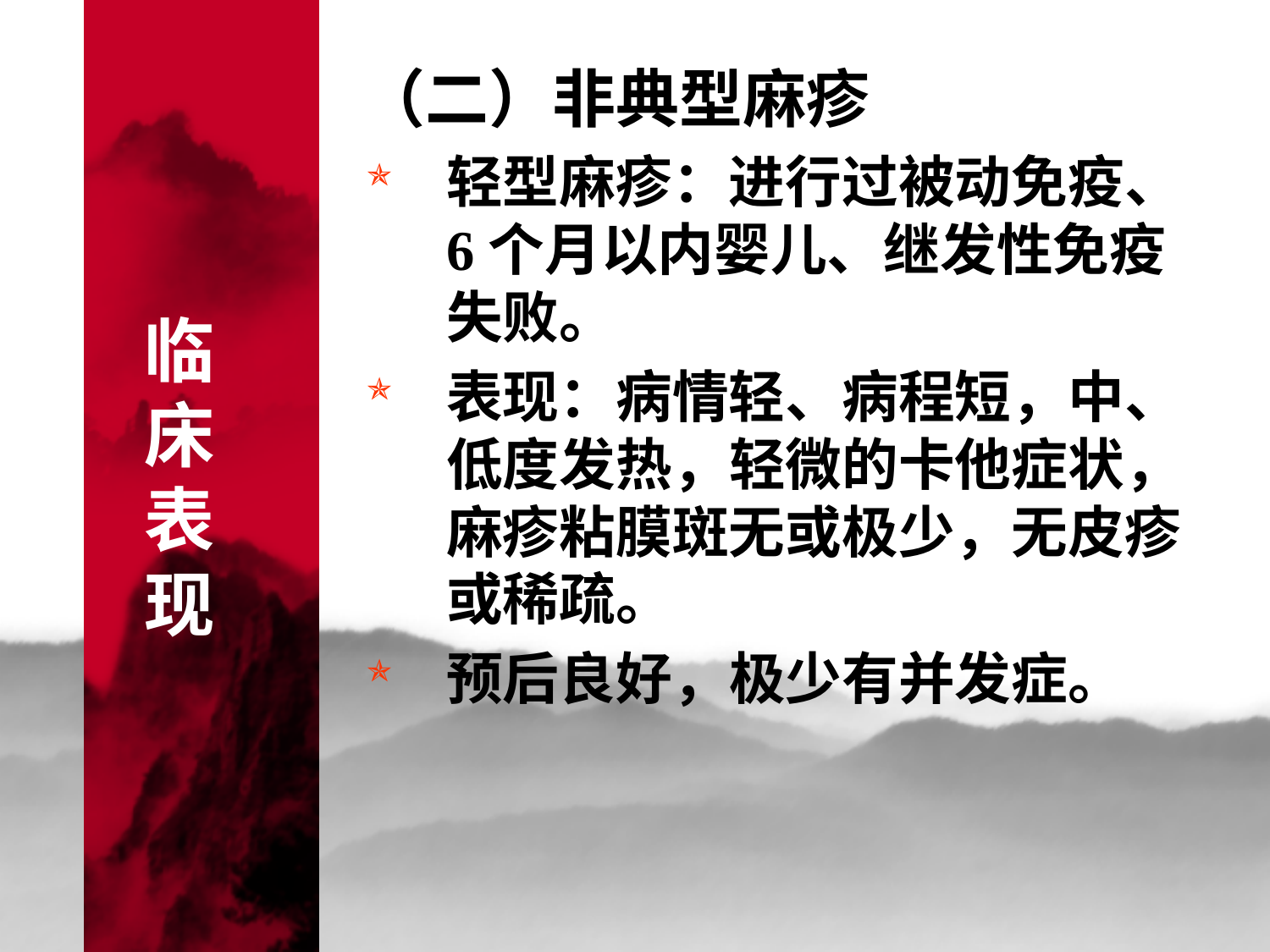

# 临 床 表 现
（二）非典型麻疹
轻型麻疹：进行过被动免疫、6个月以内婴儿、继发性免疫失败。
表现：病情轻、病程短，中、低度发热，轻微的卡他症状，麻疹粘膜斑无或极少，无皮疹或稀疏。
预后良好，极少有并发症。